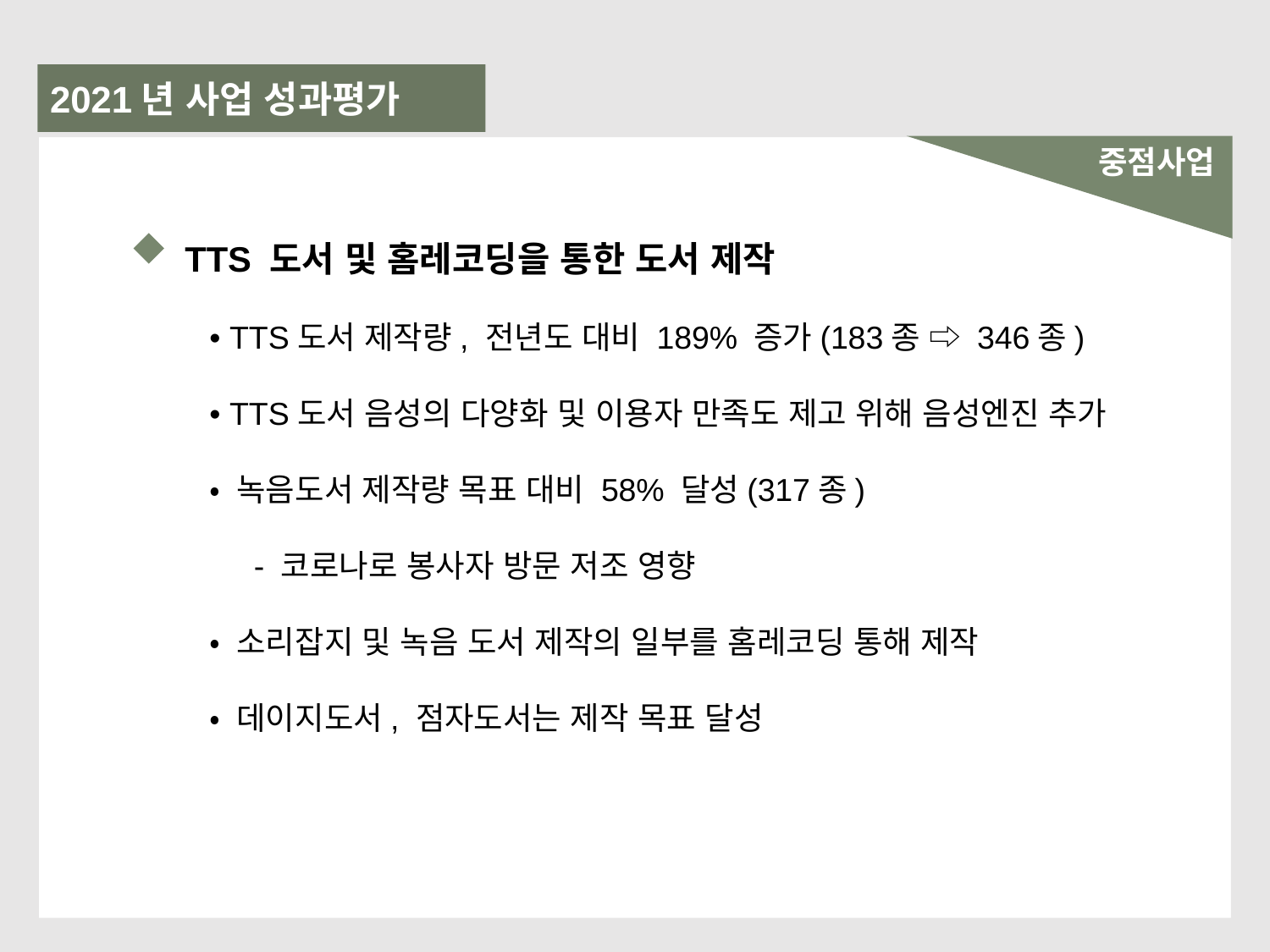

2021년 사업 성과평가
중점사업
    TTS 도서 및 홈레코딩을 통한 도서 제작
• TTS도서 제작량, 전년도 대비 189% 증가(183종 ⇨ 346종)
• TTS도서 음성의 다양화 및 이용자 만족도 제고 위해 음성엔진 추가
• 녹음도서 제작량 목표 대비 58% 달성(317종)
     - 코로나로 봉사자 방문 저조 영향
• 소리잡지 및 녹음 도서 제작의 일부를 홈레코딩 통해 제작
• 데이지도서, 점자도서는 제작 목표 달성